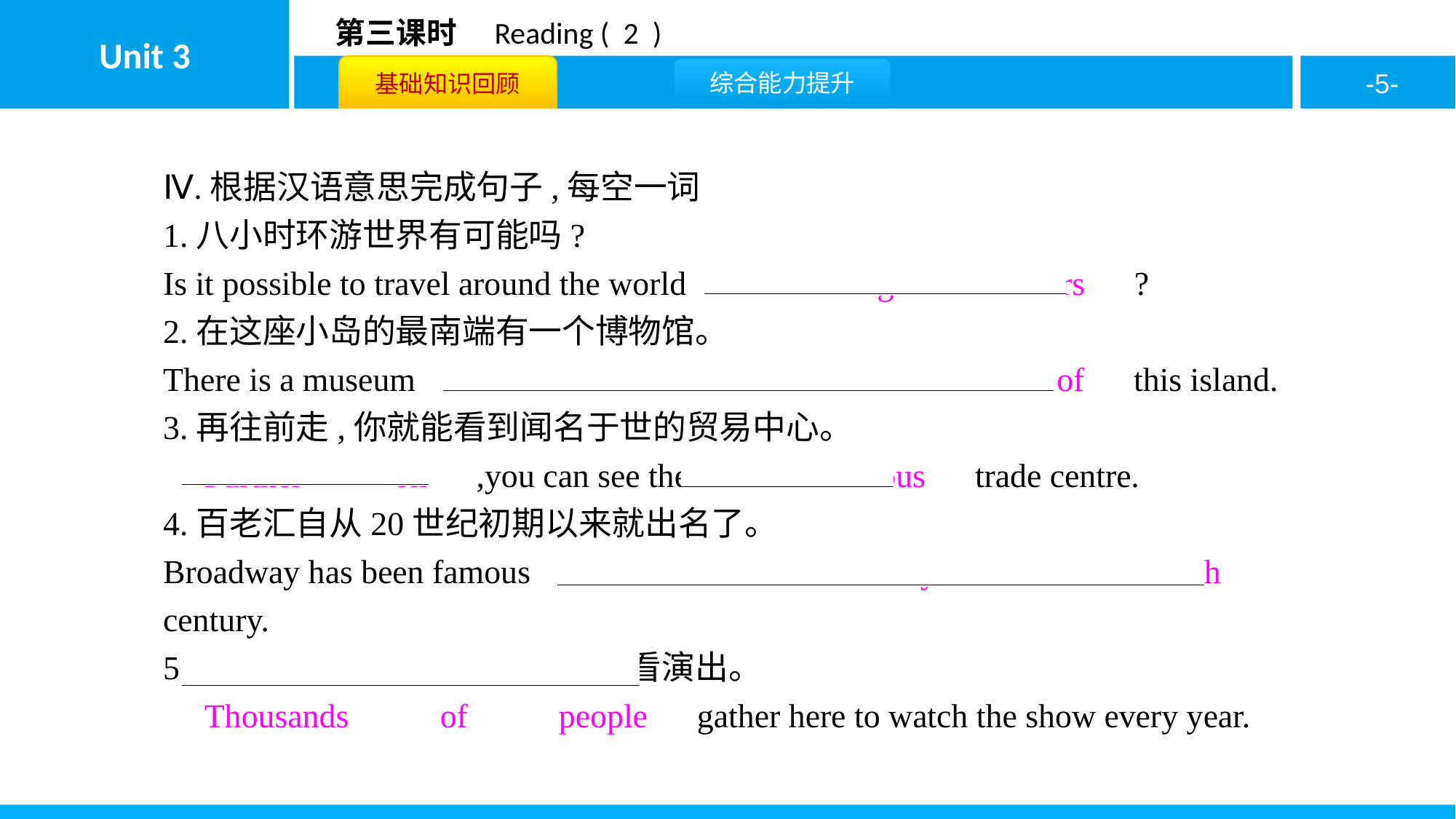

Ⅳ.根据汉语意思完成句子,每空一词
1.八小时环游世界有可能吗?
Is it possible to travel around the world　in　 　eight　 　hours　?
2.在这座小岛的最南端有一个博物馆。
There is a museum　at　 　the　 　southern　 　end　 　of　this island.
3.再往前走,你就能看到闻名于世的贸易中心。
　Further　 　on　,you can see the　world-famous　trade centre.
4.百老汇自从20世纪初期以来就出名了。
Broadway has been famous　since　 　the　 　early　 　twentieth/20th　century.
5.每年都有数千人聚集到这里来看演出。
　Thousands　 　of　 　people　gather here to watch the show every year.